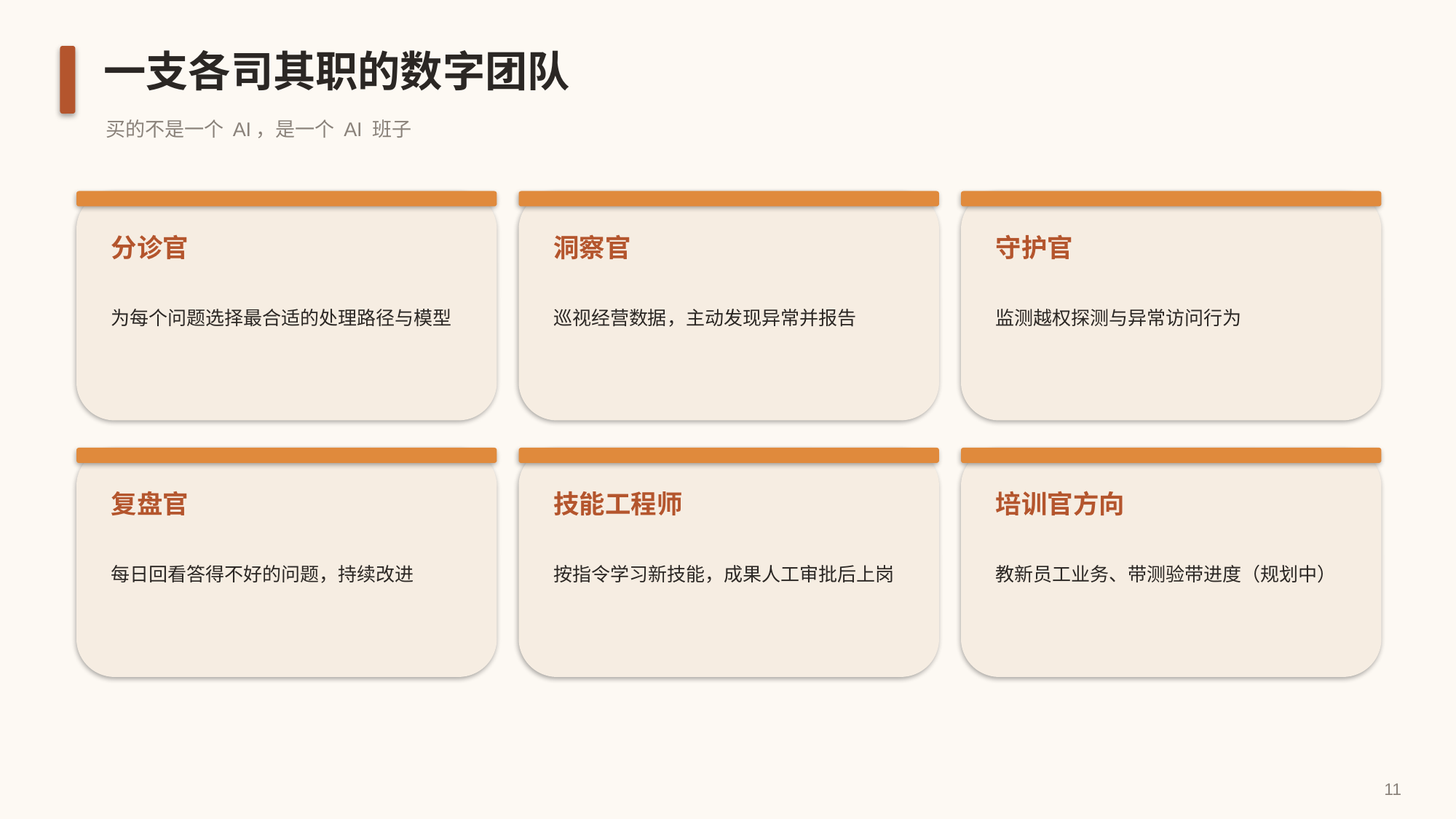

一支各司其职的数字团队

买的不是一个 AI，是一个 AI 班子

分诊官
洞察官
守护官
为每个问题选择最合适的处理路径与模型
巡视经营数据，主动发现异常并报告
监测越权探测与异常访问行为

复盘官
技能工程师
培训官方向
每日回看答得不好的问题，持续改进
按指令学习新技能，成果人工审批后上岗
教新员工业务、带测验带进度（规划中）
11